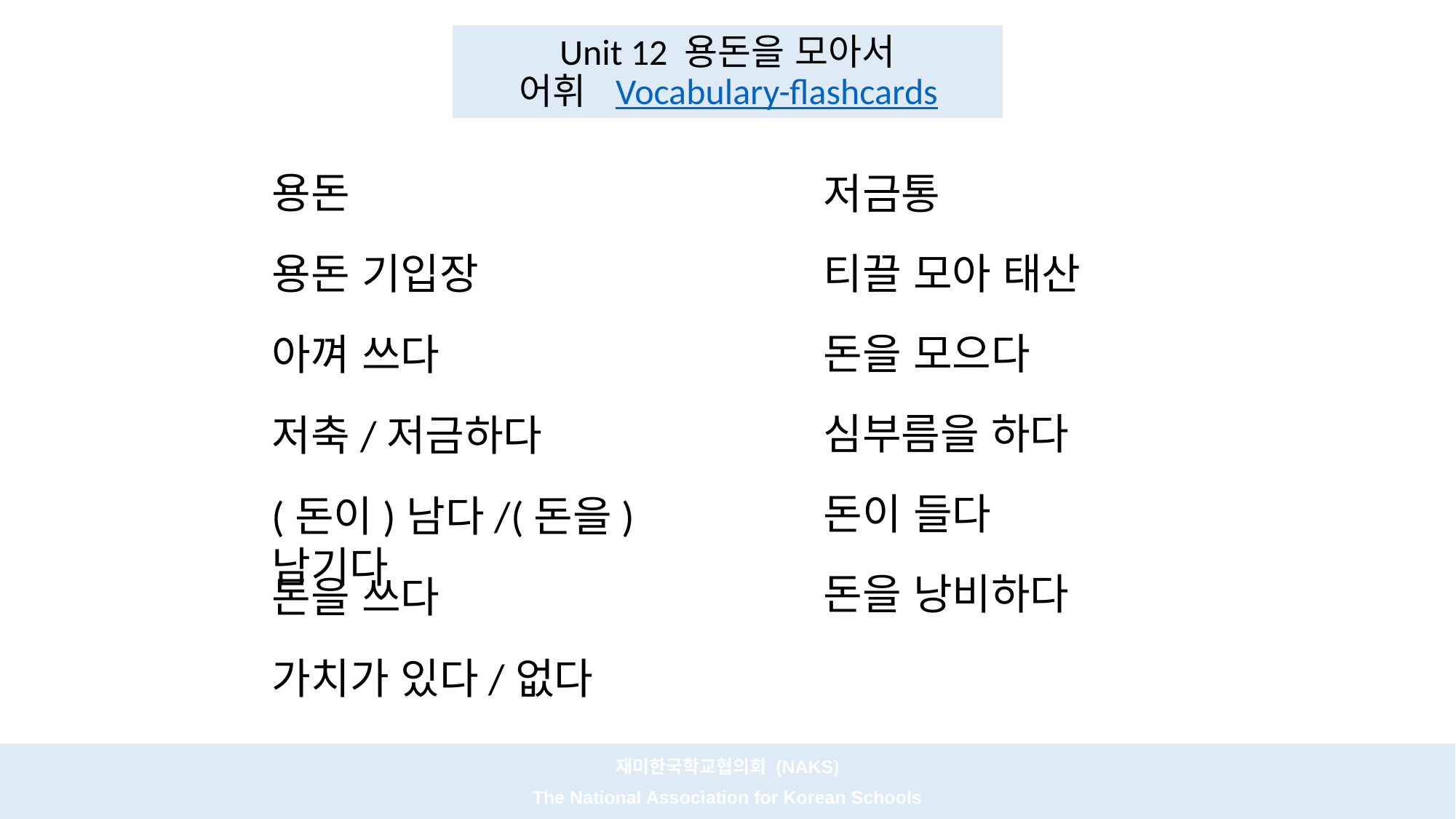

# Unit 12 용돈을 모아서 어휘  Vocabulary-flashcards
용돈
저금통
티끌 모아 태산
용돈 기입장

돈을 모으다
아껴 쓰다
심부름을 하다
저축/저금하다
돈이 들다
(돈이)남다/(돈을) 남기다
돈을 낭비하다
돈을 쓰다
가치가 있다/없다
재미한국학교협의회 (NAKS)
The National Association for Korean Schools